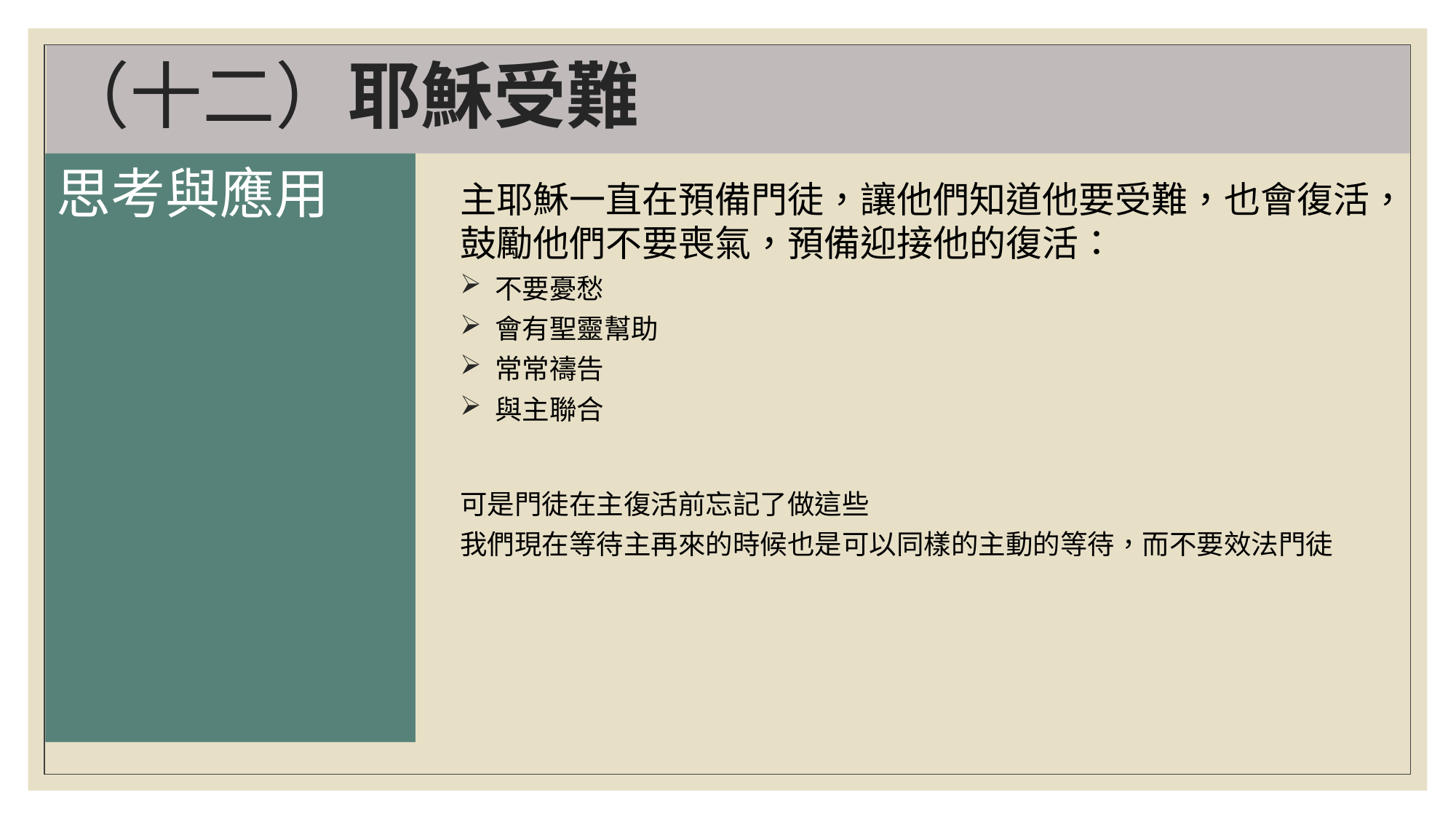

# （十二）耶穌受難
思考與應用
主耶穌一直在預備門徒，讓他們知道他要受難，也會復活，鼓勵他們不要喪氣，預備迎接他的復活：
 不要憂愁
 會有聖靈幫助
 常常禱告
 與主聯合

可是門徒在主復活前忘記了做這些
我們現在等待主再來的時候也是可以同樣的主動的等待，而不要效法門徒